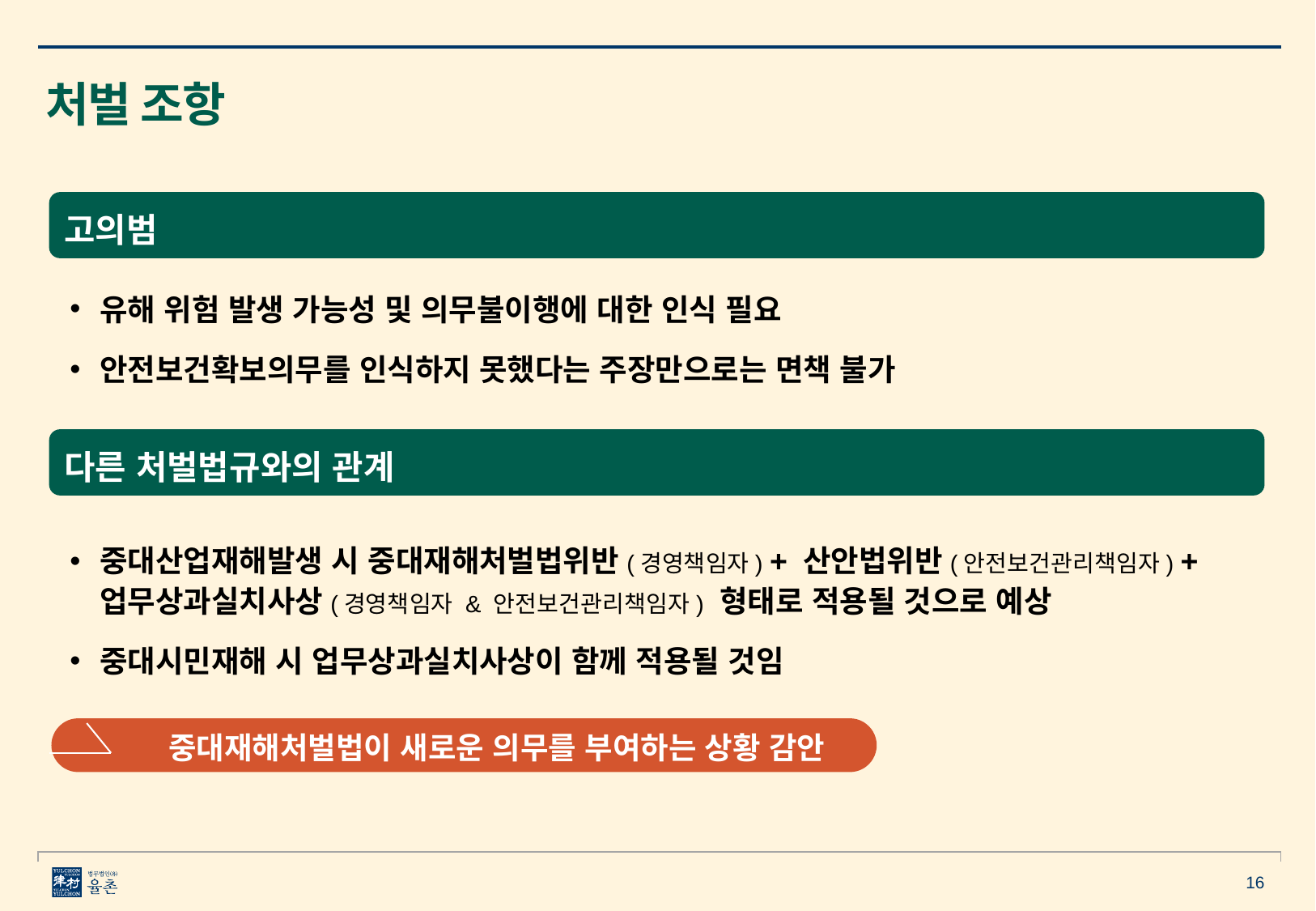

처벌 조항

고의범
유해 위험 발생 가능성 및 의무불이행에 대한 인식 필요
안전보건확보의무를 인식하지 못했다는 주장만으로는 면책 불가
다른 처벌법규와의 관계
중대산업재해발생 시 중대재해처벌법위반(경영책임자) + 산안법위반(안전보건관리책임자) + 업무상과실치사상(경영책임자 & 안전보건관리책임자) 형태로 적용될 것으로 예상
중대시민재해 시 업무상과실치사상이 함께 적용될 것임

중대재해처벌법이 새로운 의무를 부여하는 상황 감안
16